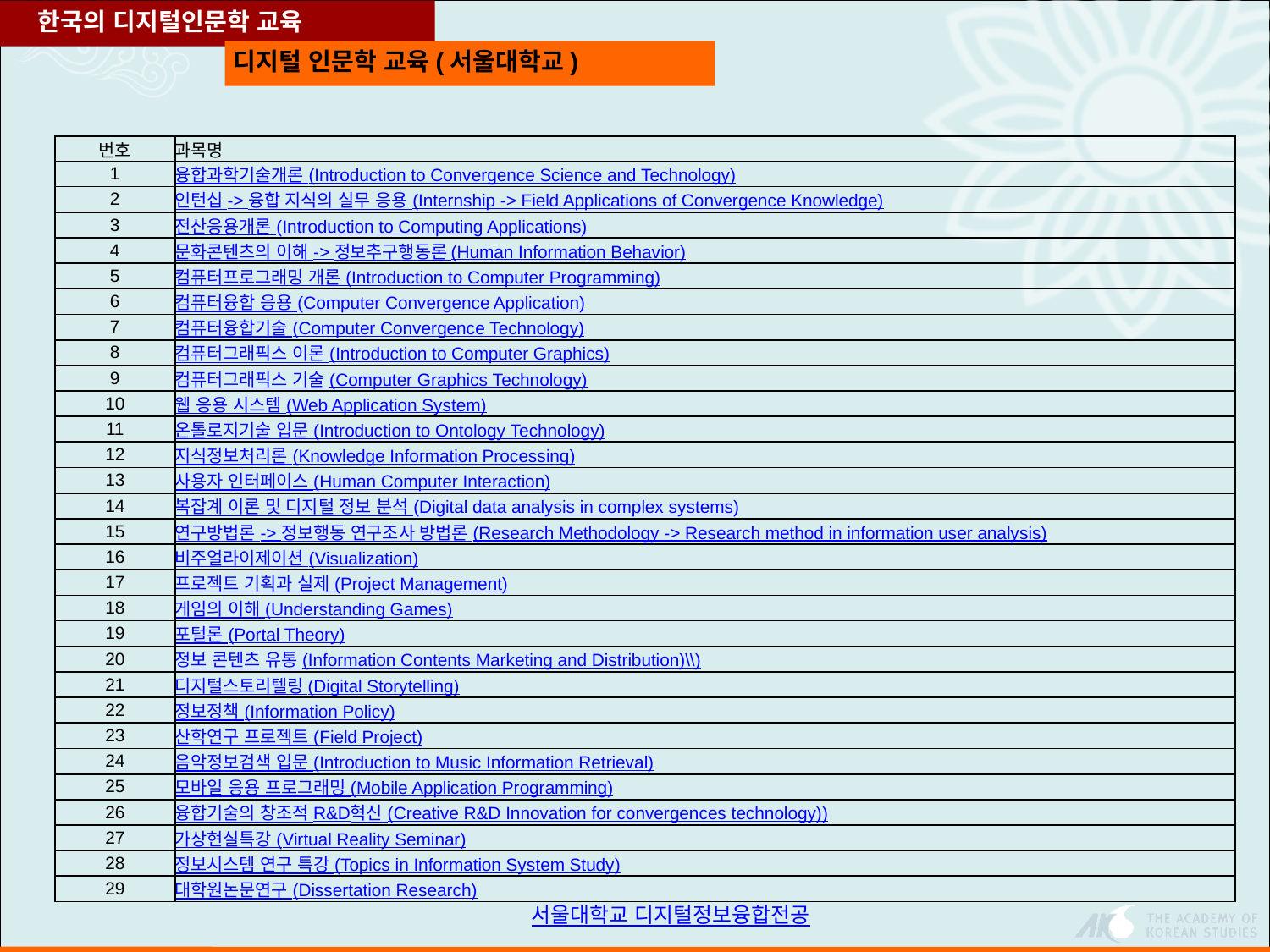

한국의 디지털인문학 교육

디지털 인문학 교육(서울대학교)

| 번호 | 과목명 |
| --- | --- |
| 1 | 융합과학기술개론 (Introduction to Convergence Science and Technology) |
| 2 | 인턴십 -> 융합 지식의 실무 응용 (Internship -> Field Applications of Convergence Knowledge) |
| 3 | 전산응용개론 (Introduction to Computing Applications) |
| 4 | 문화콘텐츠의 이해 -> 정보추구행동론 (Human Information Behavior) |
| 5 | 컴퓨터프로그래밍 개론 (Introduction to Computer Programming) |
| 6 | 컴퓨터융합 응용 (Computer Convergence Application) |
| 7 | 컴퓨터융합기술 (Computer Convergence Technology) |
| 8 | 컴퓨터그래픽스 이론 (Introduction to Computer Graphics) |
| 9 | 컴퓨터그래픽스 기술 (Computer Graphics Technology) |
| 10 | 웹 응용 시스템 (Web Application System) |
| 11 | 온톨로지기술 입문 (Introduction to Ontology Technology) |
| 12 | 지식정보처리론 (Knowledge Information Processing) |
| 13 | 사용자 인터페이스 (Human Computer Interaction) |
| 14 | 복잡계 이론 및 디지털 정보 분석 (Digital data analysis in complex systems) |
| 15 | 연구방법론 -> 정보행동 연구조사 방법론 (Research Methodology -> Research method in information user analysis) |
| 16 | 비주얼라이제이션 (Visualization) |
| 17 | 프로젝트 기획과 실제 (Project Management) |
| 18 | 게임의 이해 (Understanding Games) |
| 19 | 포털론 (Portal Theory) |
| 20 | 정보 콘텐츠 유통 (Information Contents Marketing and Distribution)\\) |
| 21 | 디지털스토리텔링 (Digital Storytelling) |
| 22 | 정보정책 (Information Policy) |
| 23 | 산학연구 프로젝트 (Field Project) |
| 24 | 음악정보검색 입문 (Introduction to Music Information Retrieval) |
| 25 | 모바일 응용 프로그래밍 (Mobile Application Programming) |
| 26 | 융합기술의 창조적 R&D혁신 (Creative R&D Innovation for convergences technology)) |
| 27 | 가상현실특강 (Virtual Reality Seminar) |
| 28 | 정보시스템 연구 특강 (Topics in Information System Study) |
| 29 | 대학원논문연구 (Dissertation Research) |
서울대학교 디지털정보융합전공